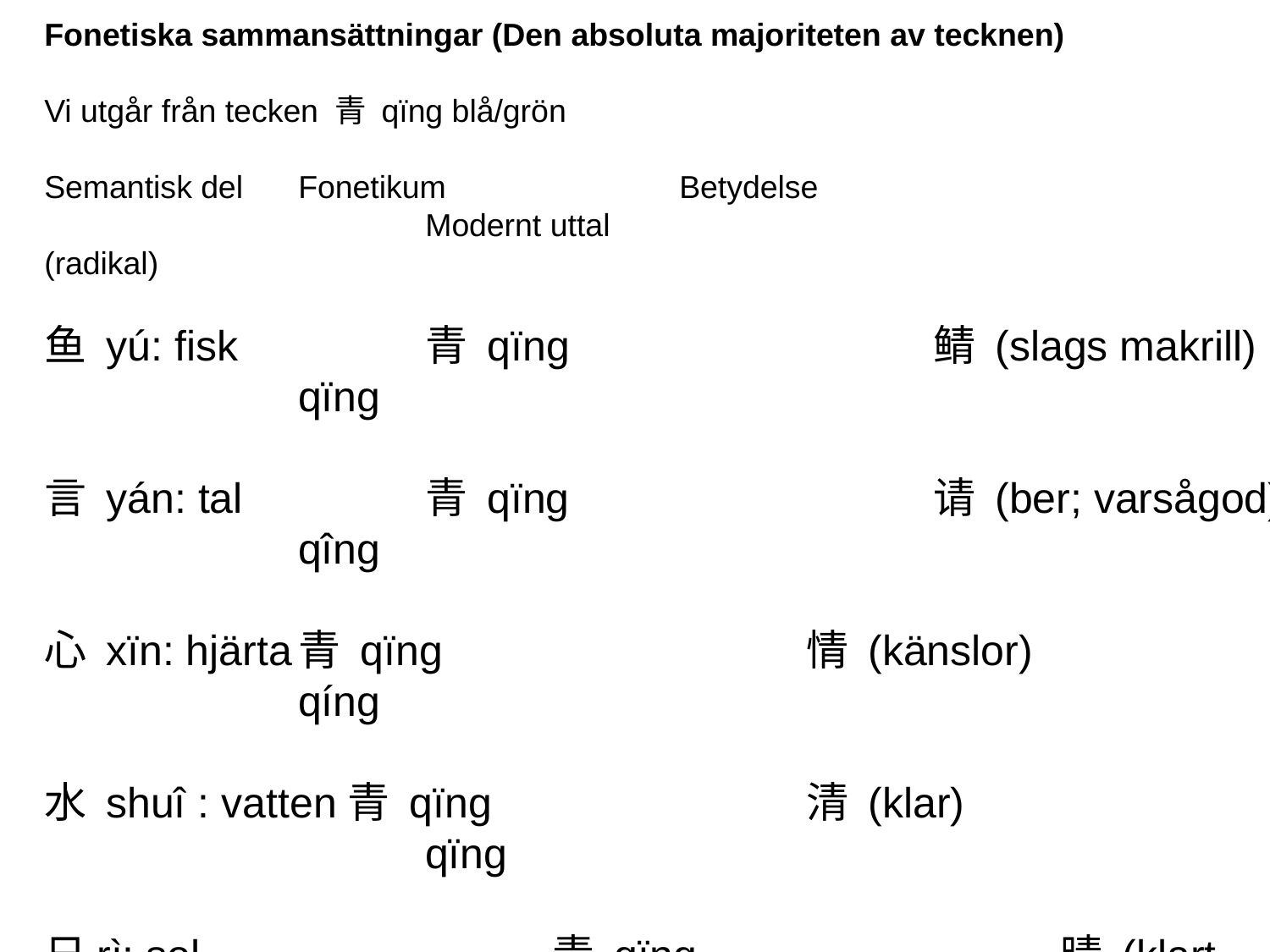

Fonetiska sammansättningar (Den absoluta majoriteten av tecknen)

Vi utgår från tecken 青 qïng blå/grön

Semantisk del 	Fonetikum		Betydelse						Modernt uttal
(radikal)

鱼 yú: fisk		青 qïng			鲭 (slags makrill)		qïng

言 yán: tal		青 qïng			请 (ber; varsågod)		qîng

心 xïn: hjärta	青 qïng			情 (känslor)				qíng

水 shuî : vatten青 qïng			清 (klar)					qïng

日rì: sol			青 qïng			晴 (klart - om väder) qíng

虫chóng: insekt 青qïng			蜻 (trollslända)			qïng